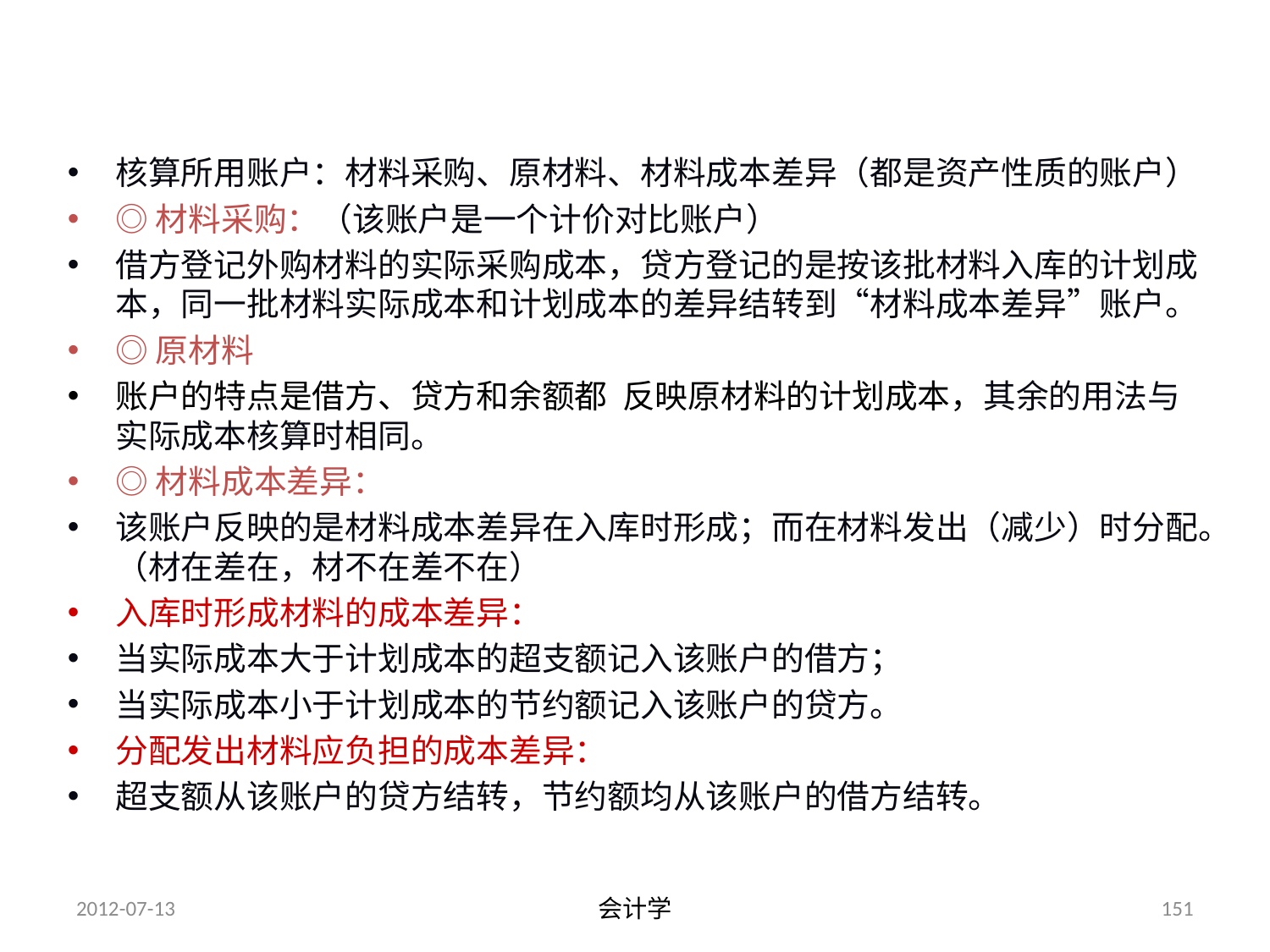

# （二）原材料按计划价格计价的核算
核算所用账户：材料采购、原材料、材料成本差异（都是资产性质的账户）
◎材料采购：（该账户是一个计价对比账户）
借方登记外购材料的实际采购成本，贷方登记的是按该批材料入库的计划成本，同一批材料实际成本和计划成本的差异结转到“材料成本差异”账户。
◎原材料
账户的特点是借方、贷方和余额都  反映原材料的计划成本，其余的用法与实际成本核算时相同。
◎材料成本差异：
该账户反映的是材料成本差异在入库时形成；而在材料发出（减少）时分配。（材在差在，材不在差不在）
入库时形成材料的成本差异：
当实际成本大于计划成本的超支额记入该账户的借方；
当实际成本小于计划成本的节约额记入该账户的贷方。
分配发出材料应负担的成本差异：
超支额从该账户的贷方结转，节约额均从该账户的借方结转。
2012-07-13
会计学
151